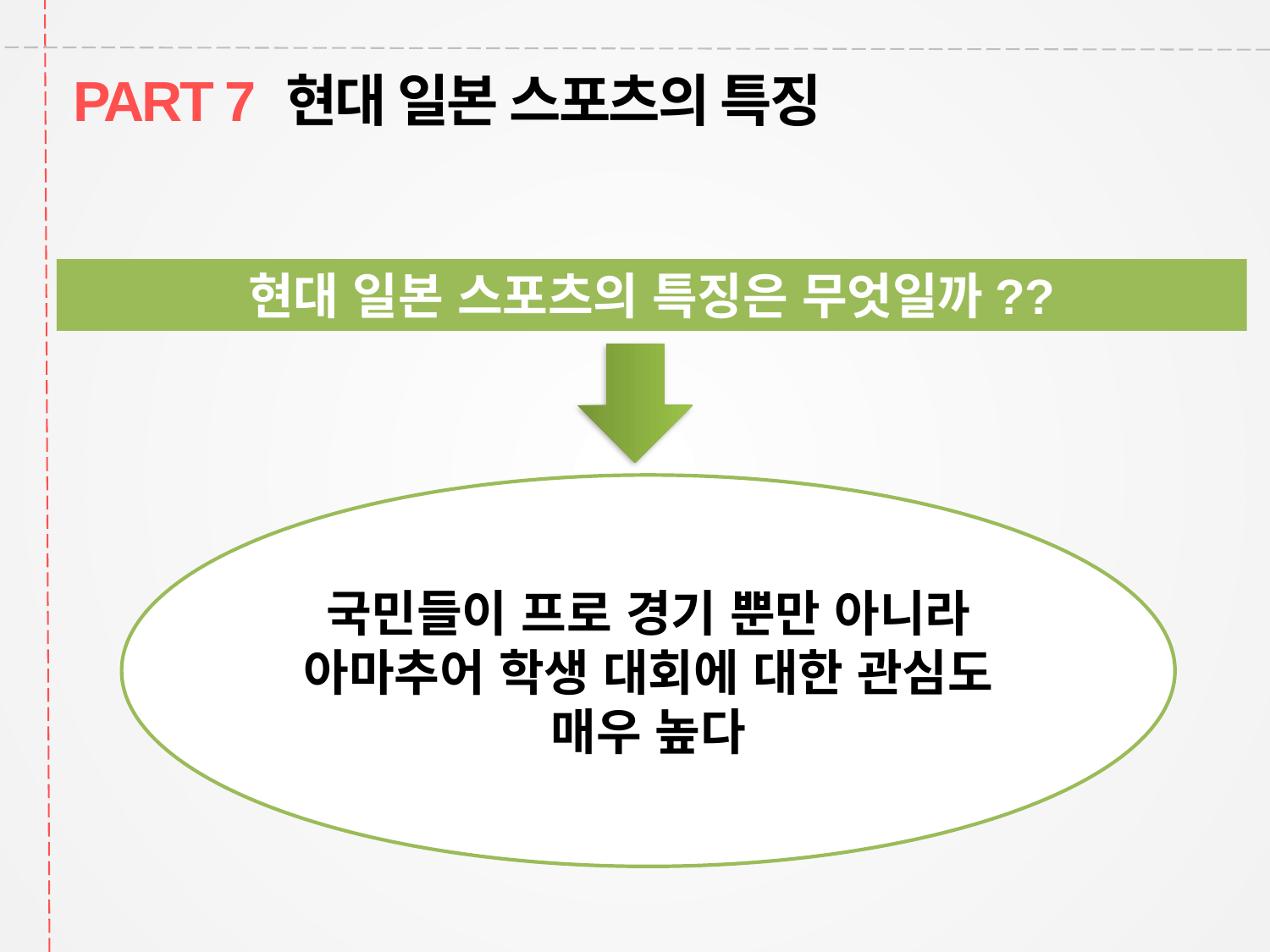

PART 7 현대 일본 스포츠의 특징
현대 일본 스포츠의 특징은 무엇일까??

국민들이 프로 경기 뿐만 아니라 아마추어 학생 대회에 대한 관심도 매우 높다